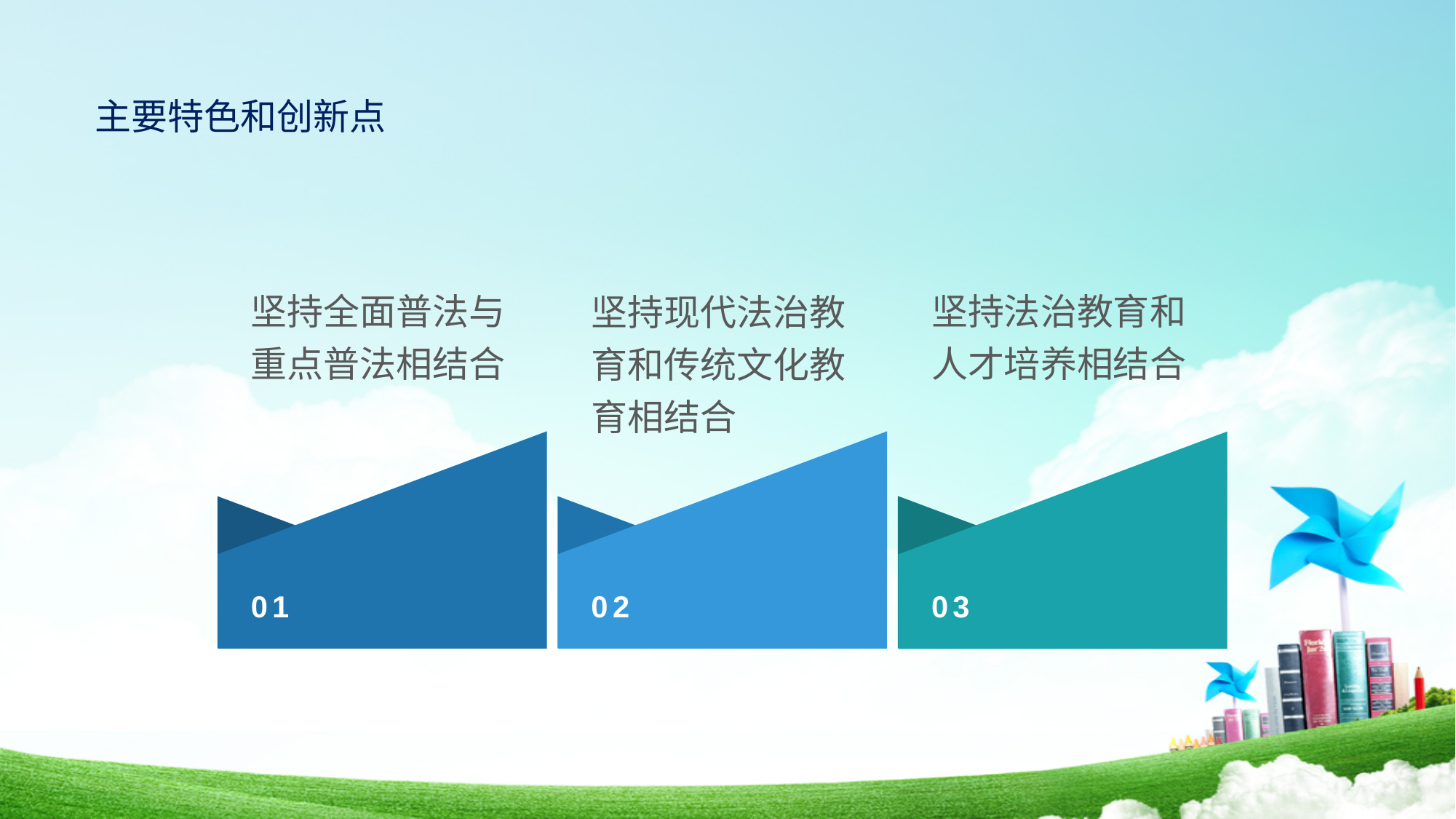

主要特色和创新点
坚持法治教育和人才培养相结合
坚持全面普法与重点普法相结合
坚持现代法治教育和传统文化教育相结合

01
02
03